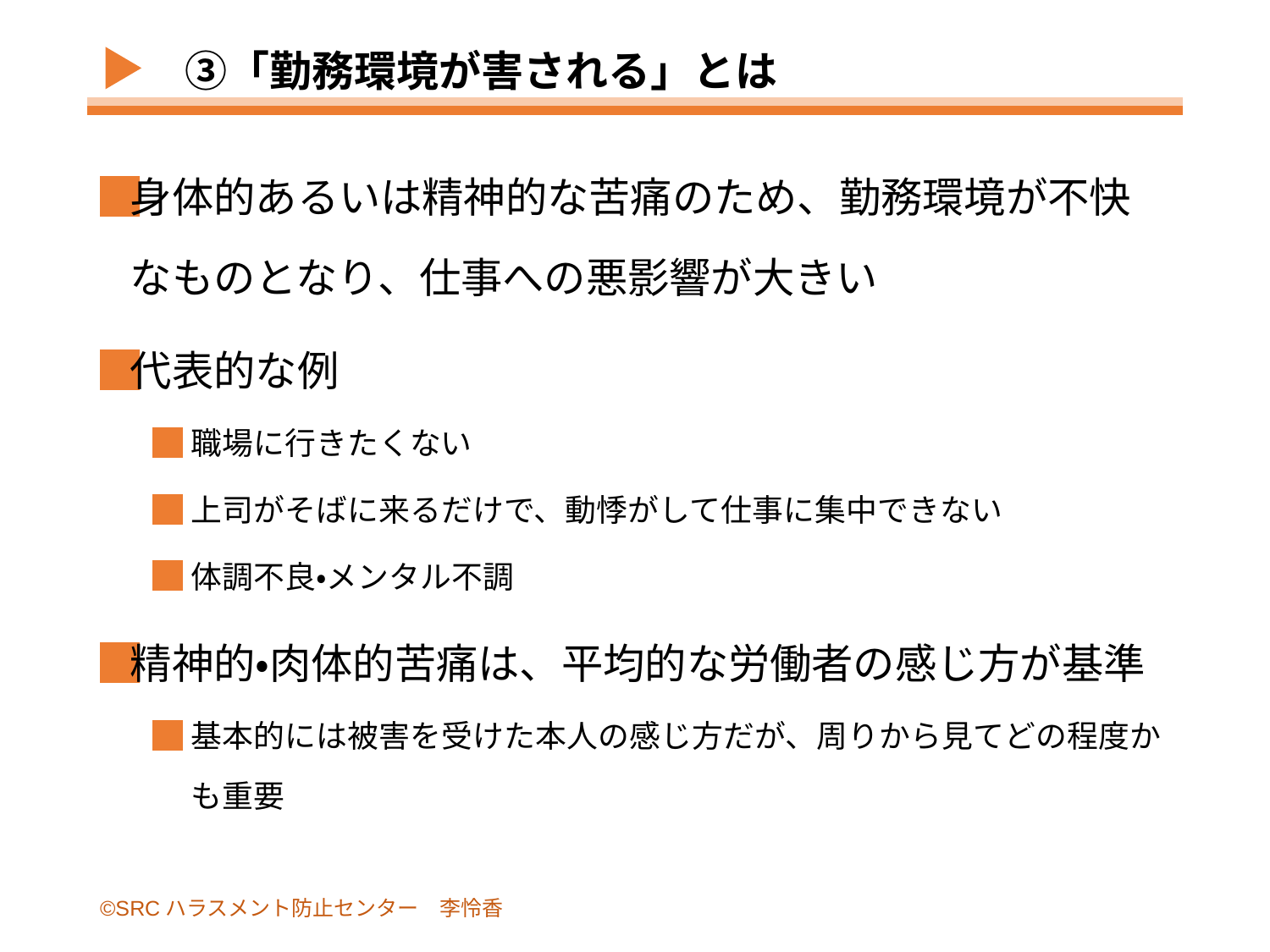

# ③「勤務環境が害される」とは
身体的あるいは精神的な苦痛のため、勤務環境が不快なものとなり、仕事への悪影響が大きい
代表的な例
職場に行きたくない
上司がそばに来るだけで、動悸がして仕事に集中できない
体調不良・メンタル不調
精神的・肉体的苦痛は、平均的な労働者の感じ方が基準
基本的には被害を受けた本人の感じ方だが、周りから見てどの程度かも重要

©SRCハラスメント防止センター　李怜香